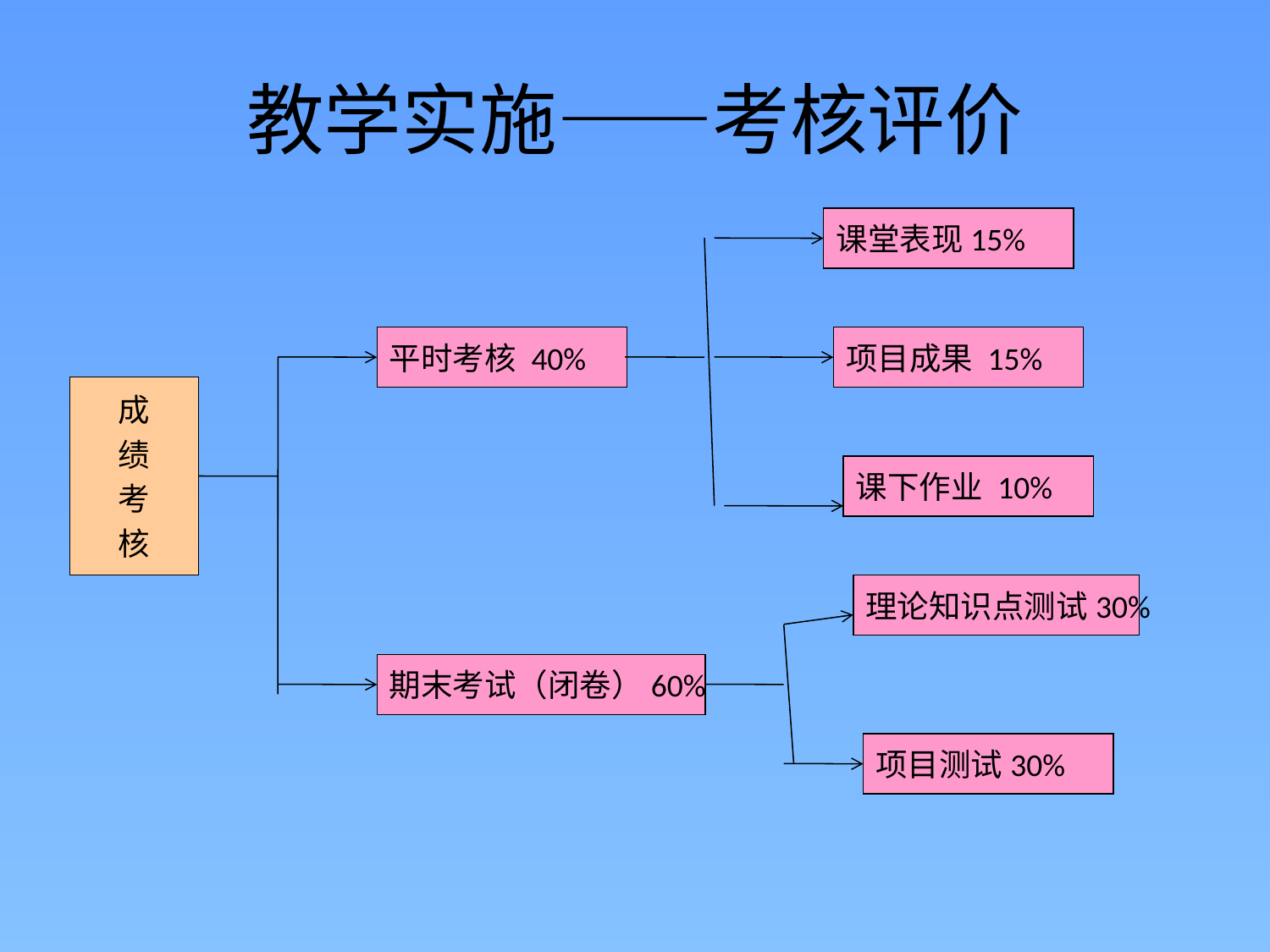

# 教学实施——考核评价
课堂表现15%
平时考核 40%
项目成果 15%
成
绩
考
核
课下作业 10%
理论知识点测试30%
期末考试（闭卷）60%
项目测试30%